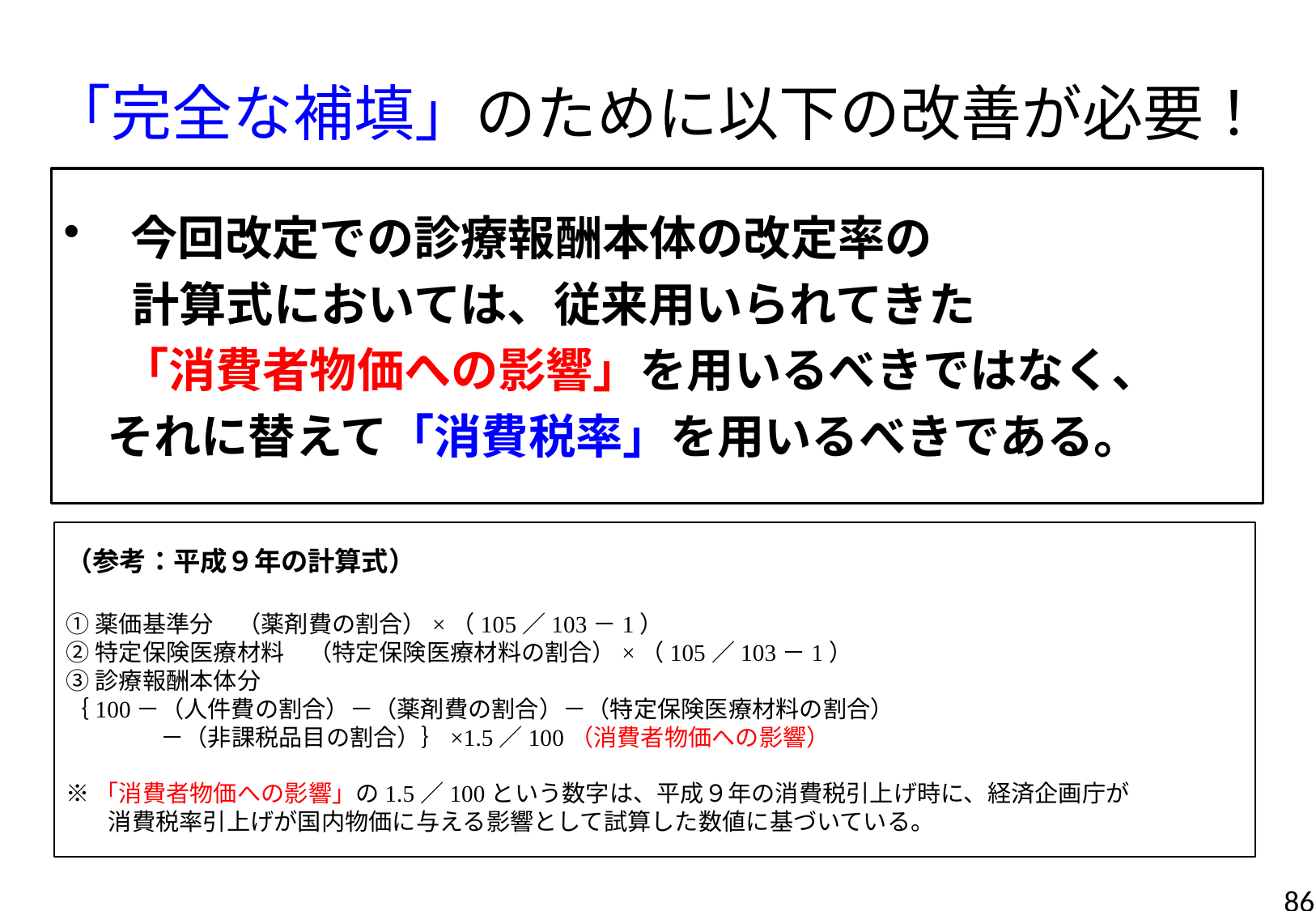

# 「完全な補填」のために以下の改善が必要！
 今回改定での診療報酬本体の改定率の
　  計算式においては、従来用いられてきた
　 「消費者物価への影響」を用いるべきではなく、
   それに替えて「消費税率」を用いるべきである。
（参考：平成９年の計算式）

①薬価基準分　（薬剤費の割合）×（105／103－1）
②特定保険医療材料　（特定保険医療材料の割合）×（105／103－1）
③診療報酬本体分
｛100－（人件費の割合）－（薬剤費の割合）－（特定保険医療材料の割合）
　　　　－（非課税品目の割合）｝×1.5／100（消費者物価への影響）

※「消費者物価への影響」の1.5／100という数字は、平成９年の消費税引上げ時に、経済企画庁が
       消費税率引上げが国内物価に与える影響として試算した数値に基づいている。
86